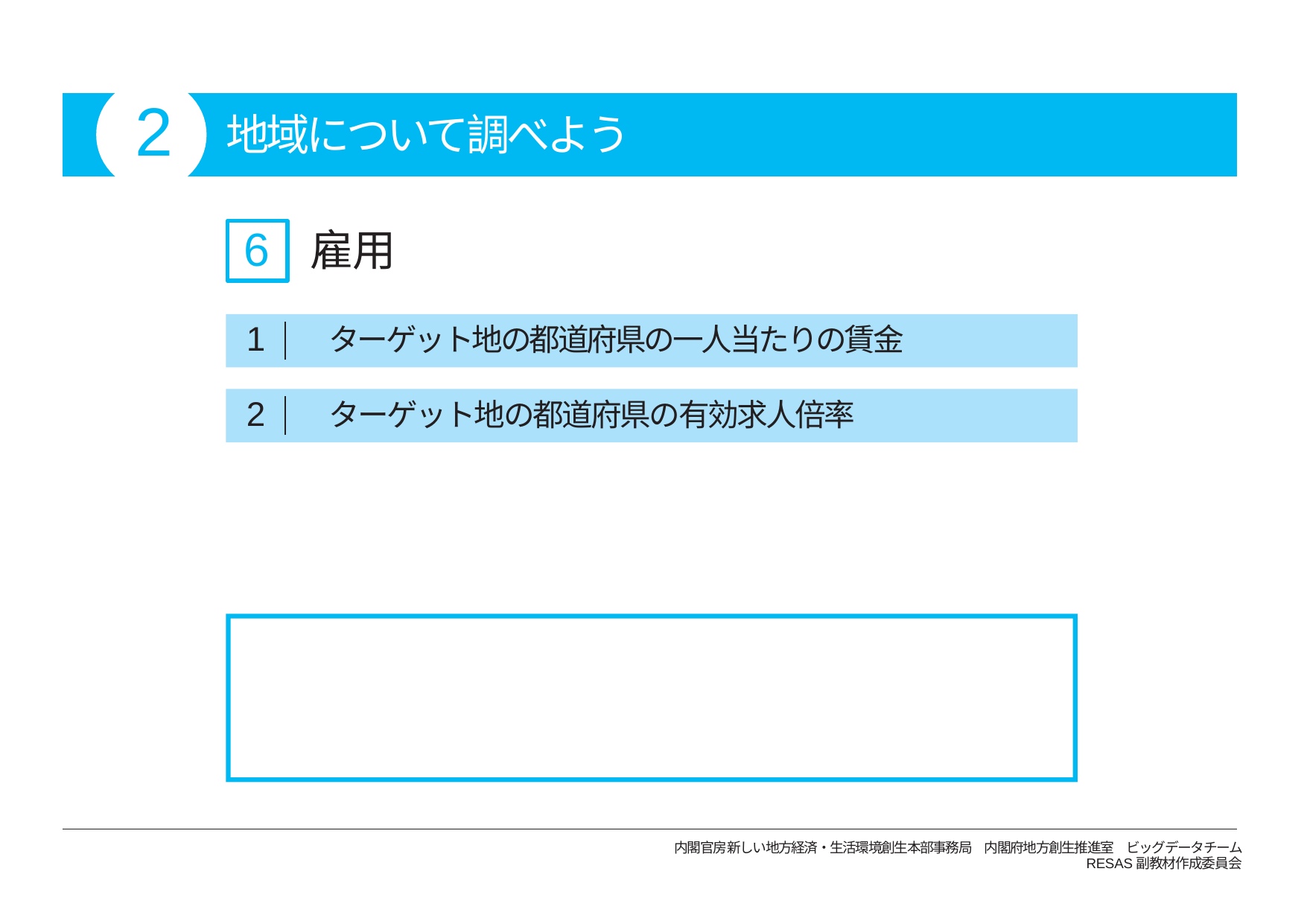

# 2

地域について調べよう

6	雇用

1	ターゲット地の都道府県の一人当たりの賃金

2	ターゲット地の都道府県の有効求人倍率

内閣官房新しい地方経済・生活環境創生本部事務局　内閣府地方創生推進室　ビッグデータチーム
RESAS副教材作成委員会